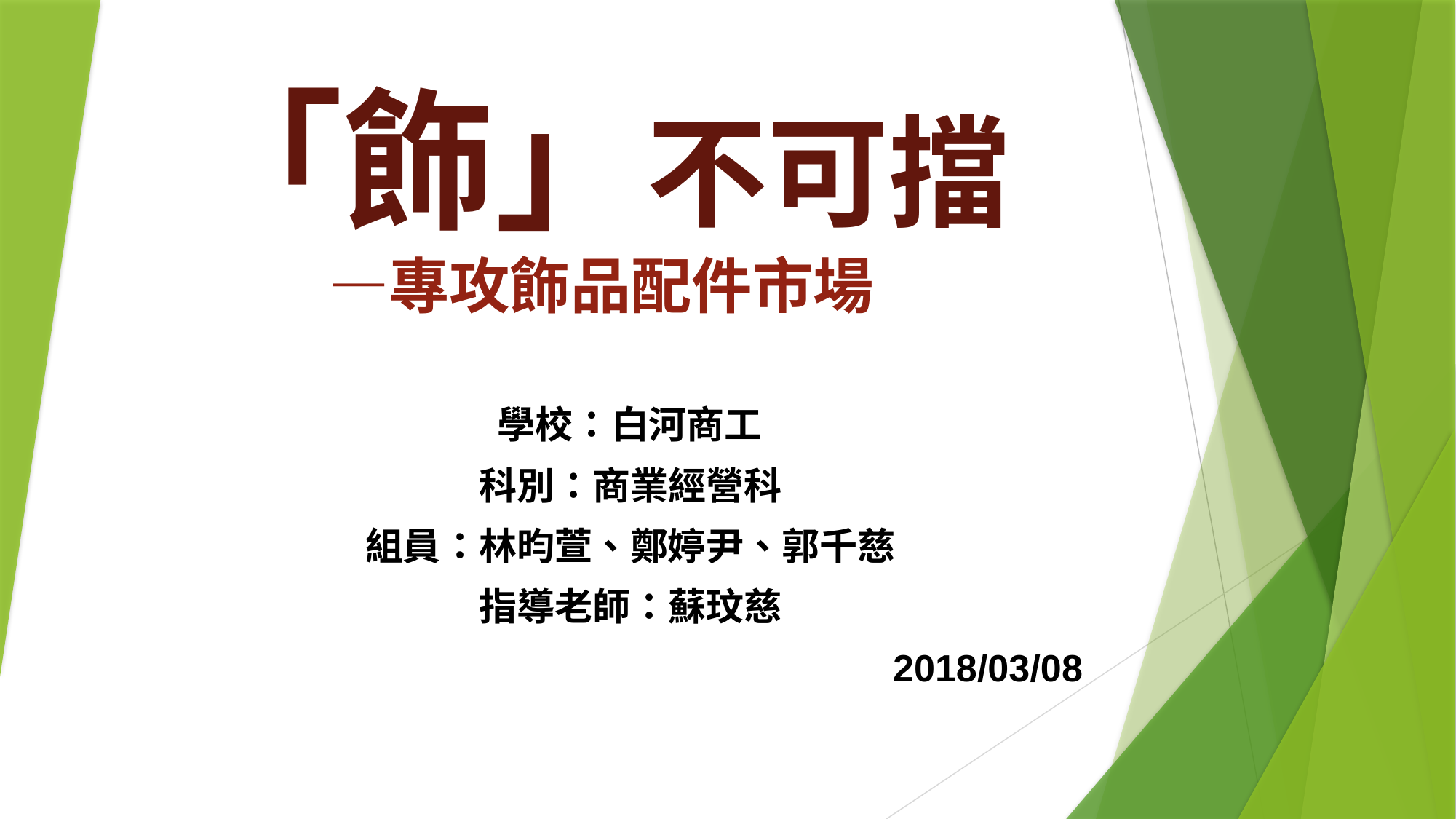

# 「飾」不可擋 —專攻飾品配件市場
學校：白河商工
科別：商業經營科
組員：林昀萱、鄭婷尹、郭千慈
指導老師：蘇玟慈
2018/03/08